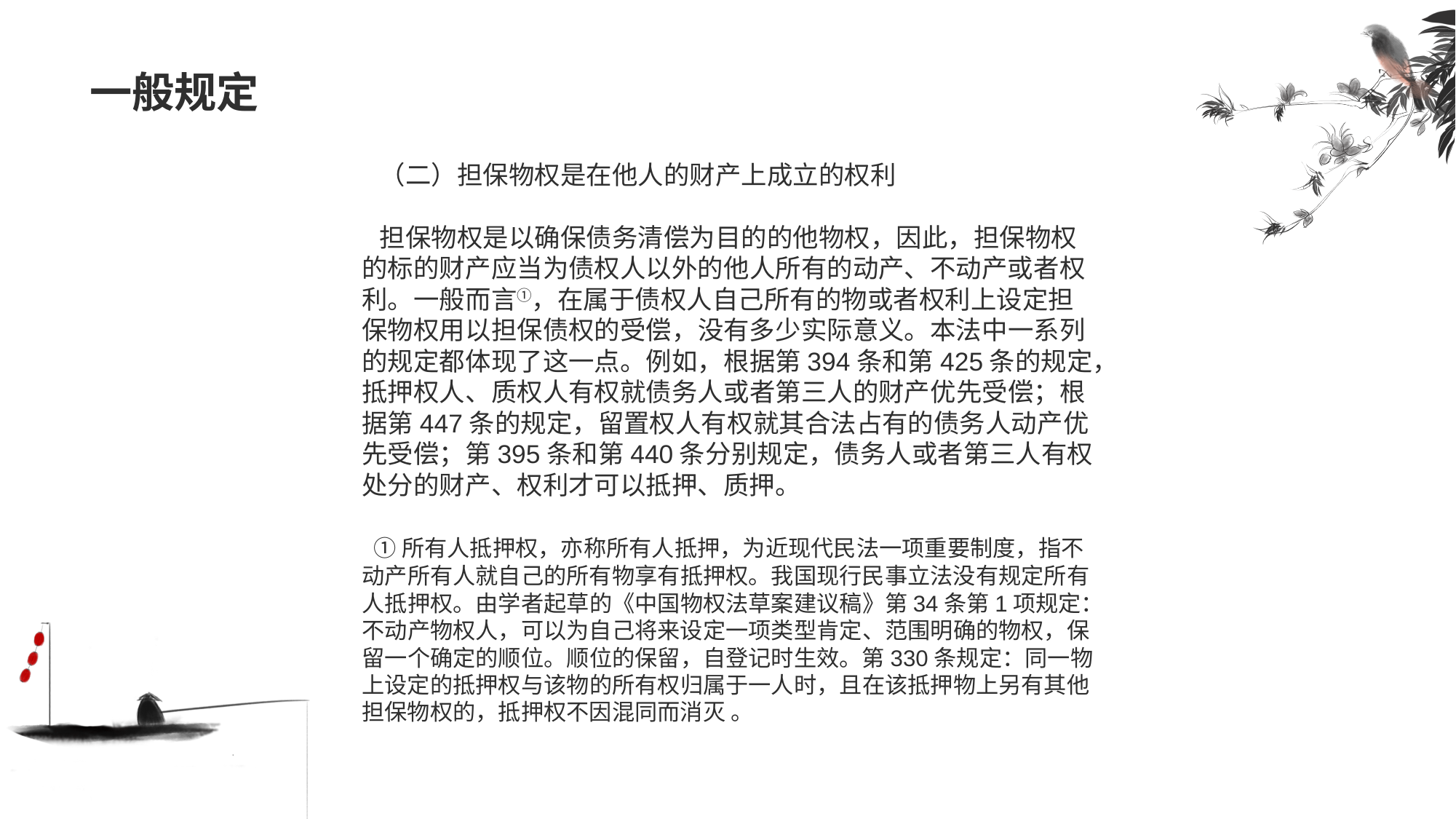

# 一般规定

  （二）担保物权是在他人的财产上成立的权利

  担保物权是以确保债务清偿为目的的他物权，因此，担保物权的标的财产应当为债权人以外的他人所有的动产、不动产或者权利。一般而言①，在属于债权人自己所有的物或者权利上设定担保物权用以担保债权的受偿，没有多少实际意义。本法中一系列的规定都体现了这一点。例如，根据第394条和第425条的规定，抵押权人、质权人有权就债务人或者第三人的财产优先受偿；根据第447条的规定，留置权人有权就其合法占有的债务人动产优先受偿；第395条和第440条分别规定，债务人或者第三人有权处分的财产、权利才可以抵押、质押。

  ①所有人抵押权，亦称所有人抵押，为近现代民法一项重要制度，指不动产所有人就自己的所有物享有抵押权。我国现行民事立法没有规定所有人抵押权。由学者起草的《中国物权法草案建议稿》第34条第1项规定：不动产物权人，可以为自己将来设定一项类型肯定、范围明确的物权，保留一个确定的顺位。顺位的保留，自登记时生效。第330条规定：同一物上设定的抵押权与该物的所有权归属于一人时，且在该抵押物上另有其他担保物权的，抵押权不因混同而消灭 。
12